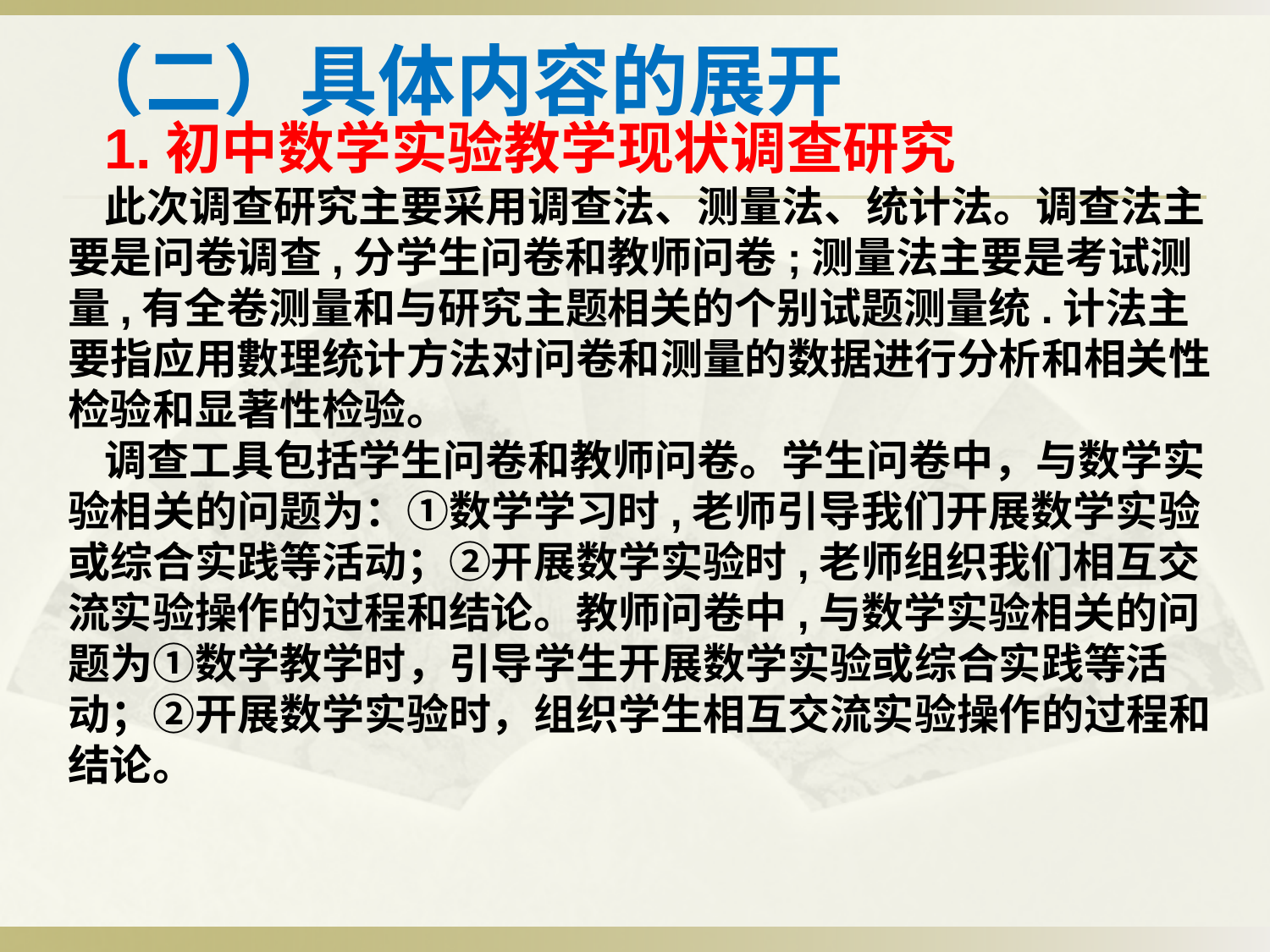

（二）具体内容的展开
1.初中数学实验教学现状调查研究
此次调查研究主要采用调查法、测量法、统计法。调查法主要是问卷调查,分学生问卷和教师问卷;测量法主要是考试测量,有全卷测量和与研究主题相关的个别试题测量统.计法主要指应用數理统计方法对问卷和测量的数据进行分析和相关性检验和显著性检验。
调查工具包括学生问卷和教师问卷。学生问卷中，与数学实验相关的问题为：①数学学习时,老师引导我们开展数学实验或综合实践等活动；②开展数学实验时,老师组织我们相互交流实验操作的过程和结论。教师问卷中,与数学实验相关的问题为①数学教学时，引导学生开展数学实验或综合实践等活动；②开展数学实验时，组织学生相互交流实验操作的过程和结论。